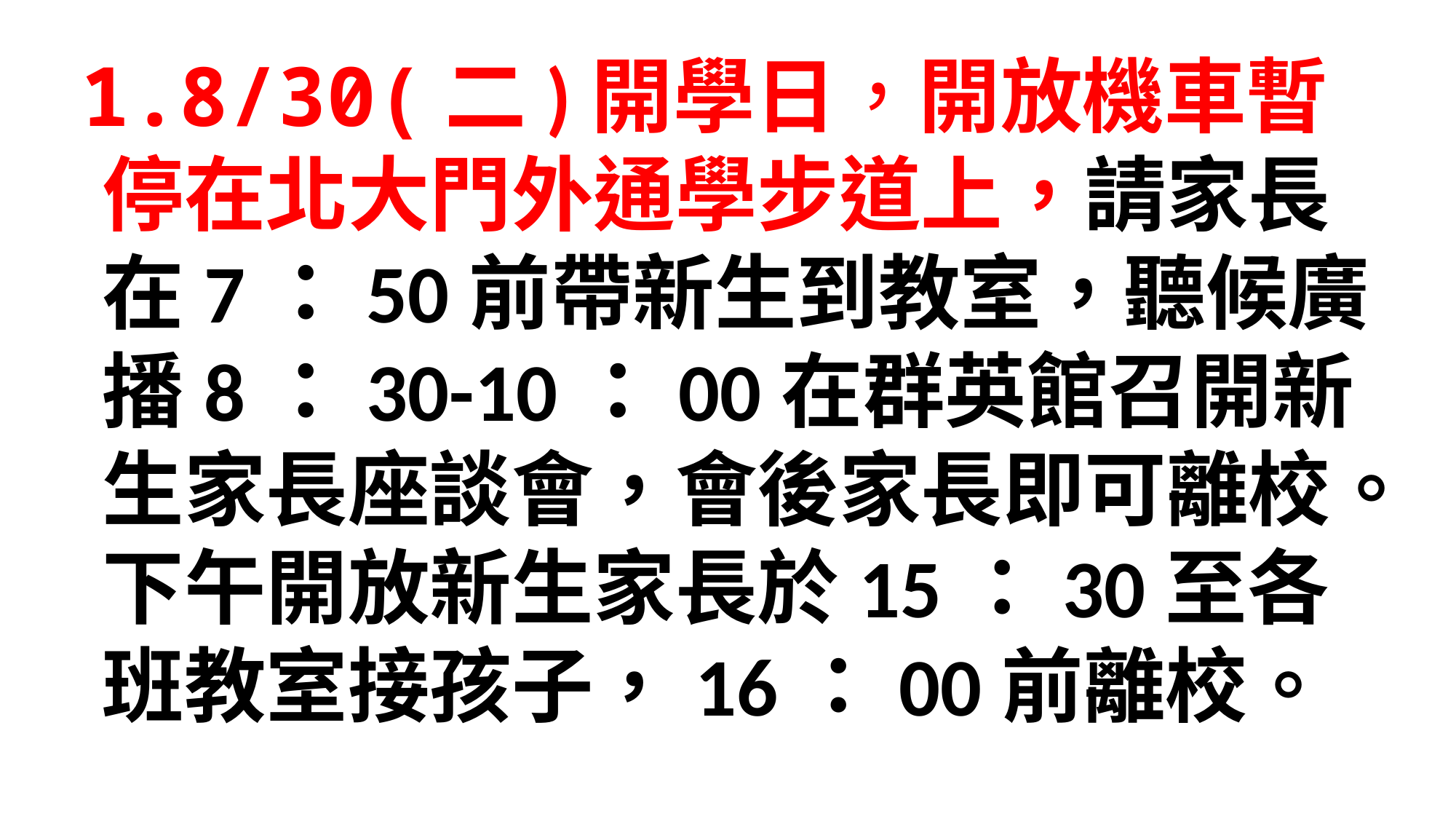

1.8/30(二)開學日，開放機車暫停在北大門外通學步道上，請家長在7：50前帶新生到教室，聽候廣播8：30-10：00在群英館召開新生家長座談會，會後家長即可離校。下午開放新生家長於15：30至各班教室接孩子，16：00前離校。